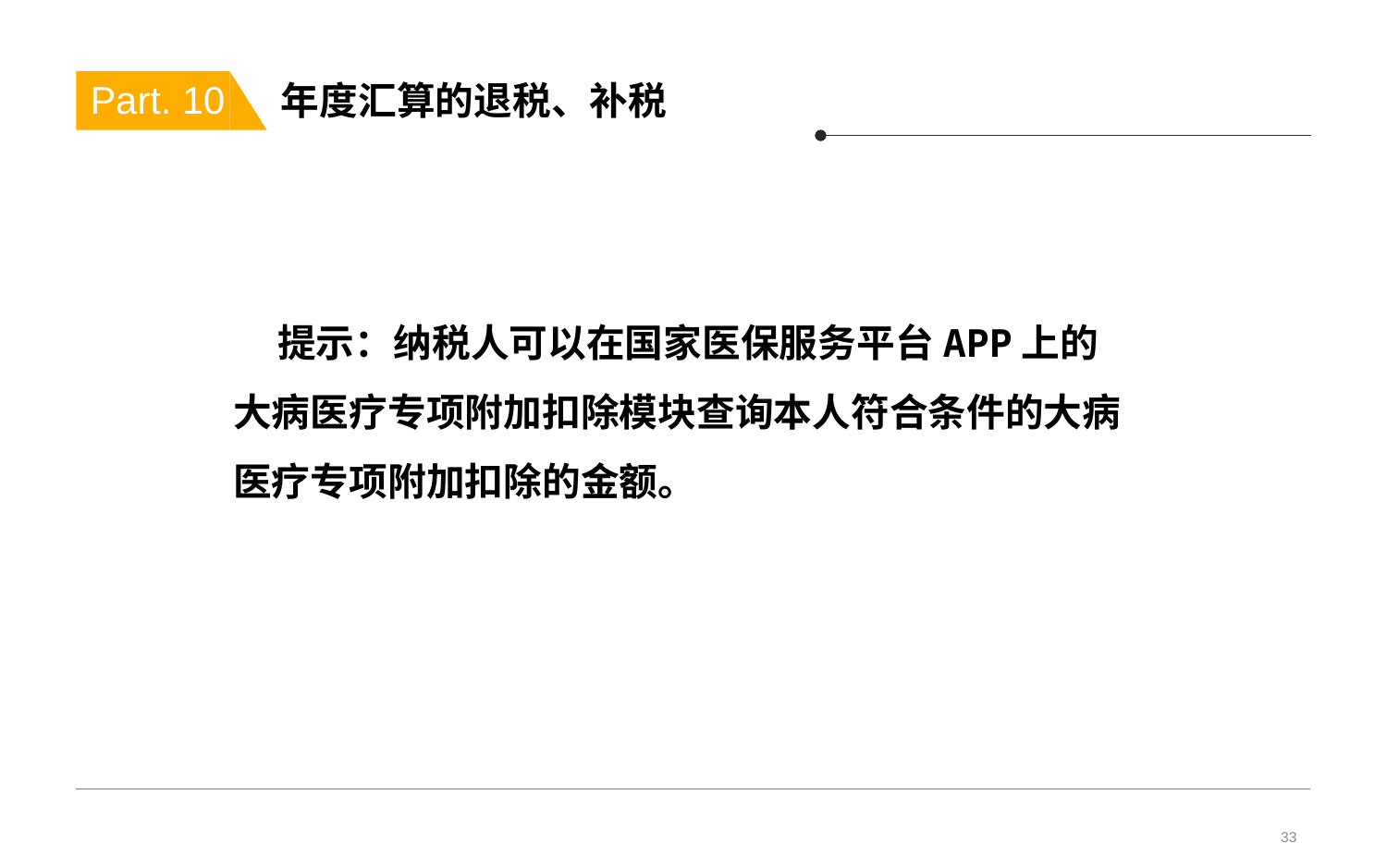

# 年度汇算的退税、补税
Part. 10
    提示：纳税人可以在国家医保服务平台APP上的大病医疗专项附加扣除模块查询本人符合条件的大病医疗专项附加扣除的金额。
33